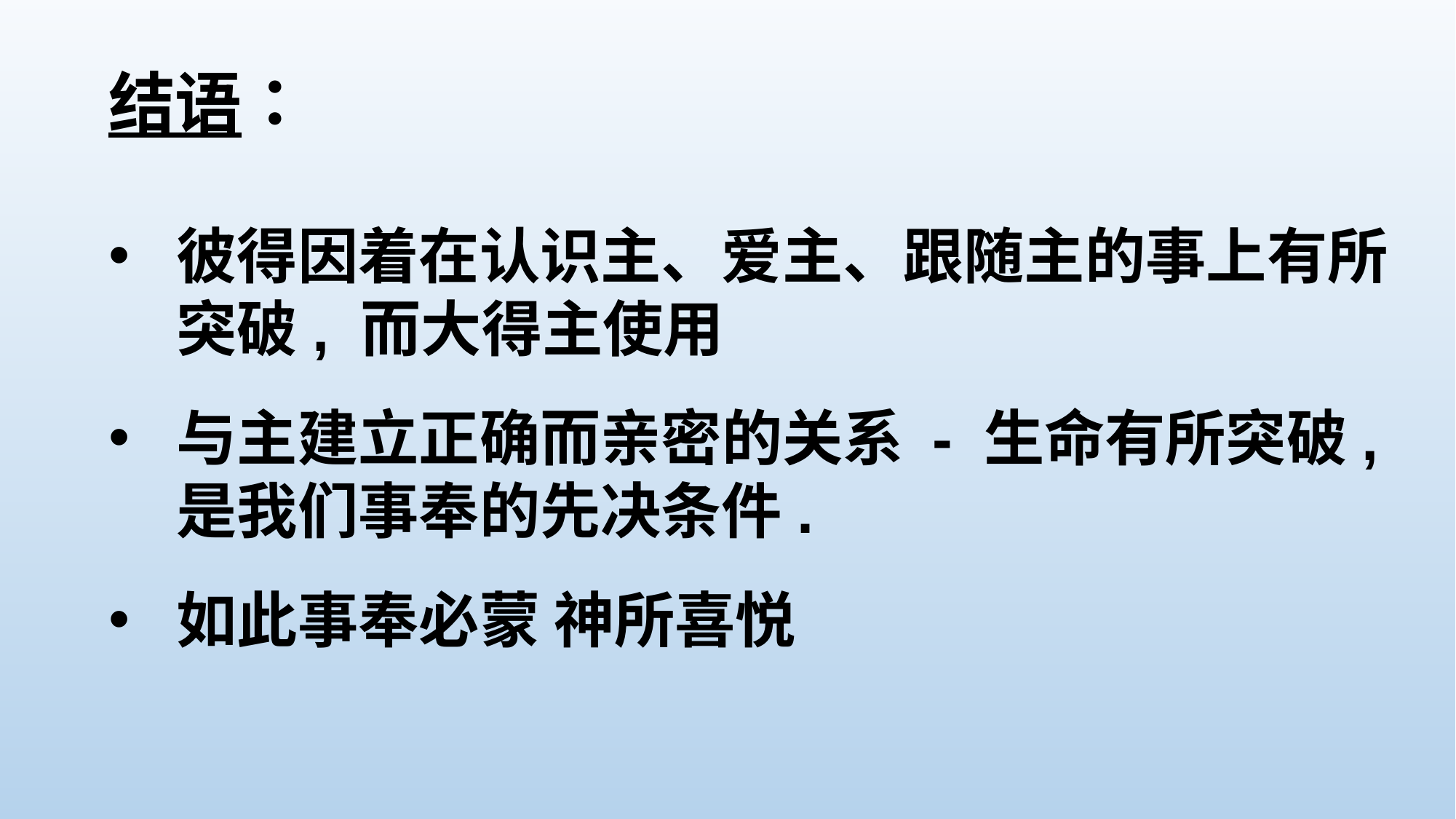

# 结语：
彼得因着在认识主、爱主、跟随主的事上有所突破, 而大得主使用
与主建立正确而亲密的关系 - 生命有所突破, 是我们事奉的先决条件.
如此事奉必蒙 神所喜悦